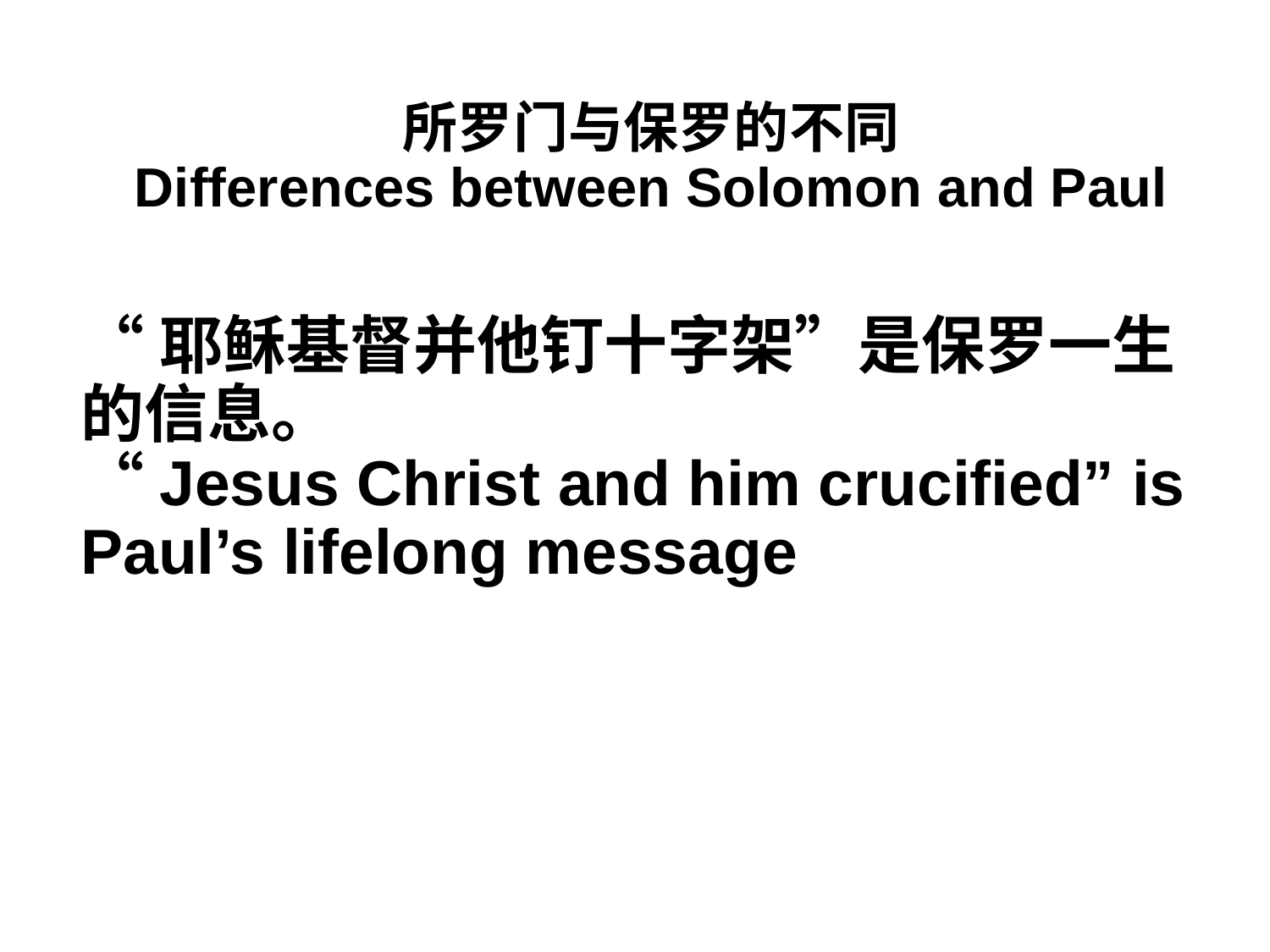

# 所罗门与保罗的不同 Differences between Solomon and Paul
“耶稣基督并他钉十字架”是保罗一生的信息。
“Jesus Christ and him crucified” is Paul’s lifelong message